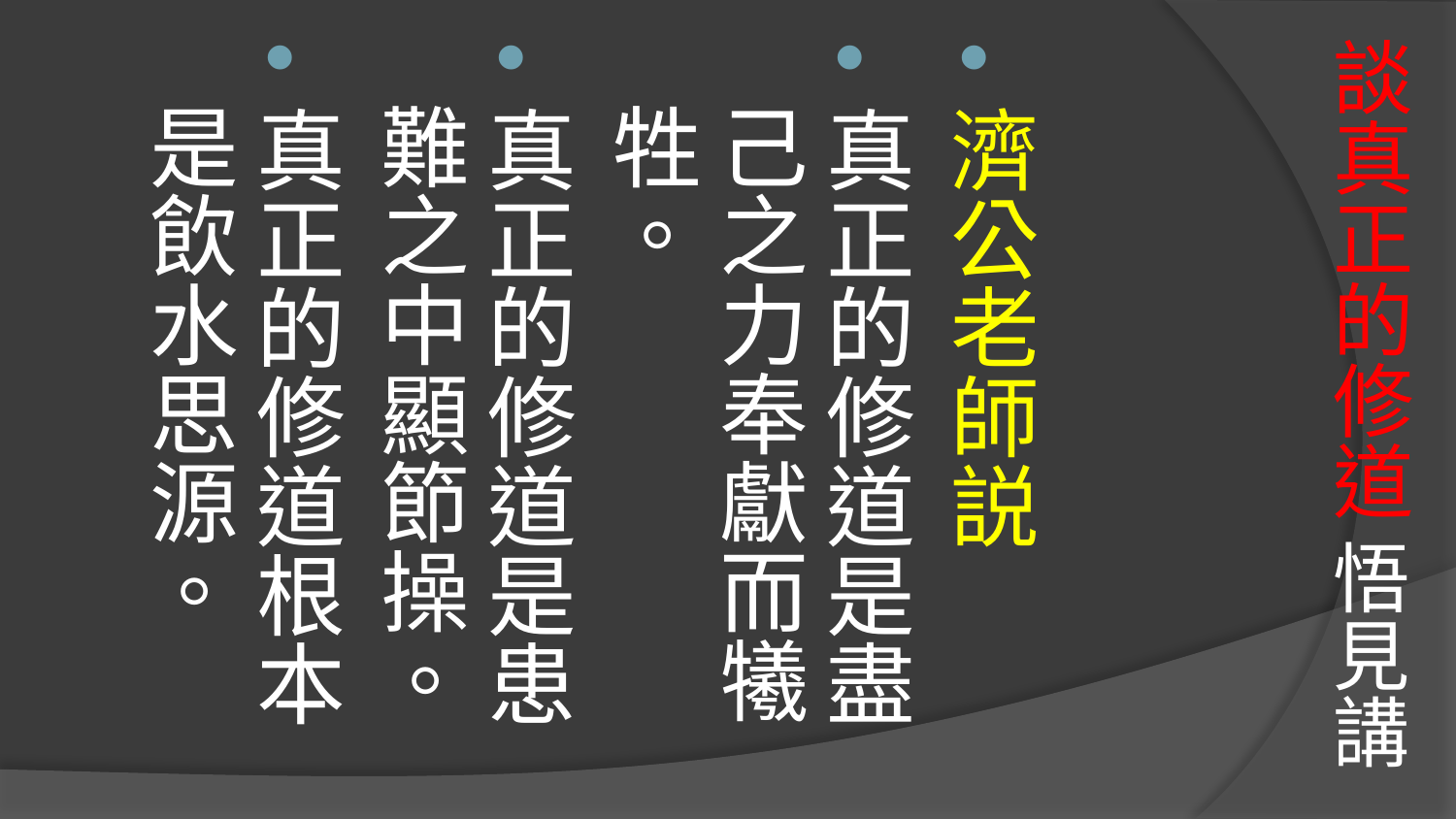

# 談真正的修道 悟見講
濟公老師説
真正的修道是盡己之力奉獻而犧牲。
真正的修道是患難之中顯節操。
真正的修道根本是飲水思源。